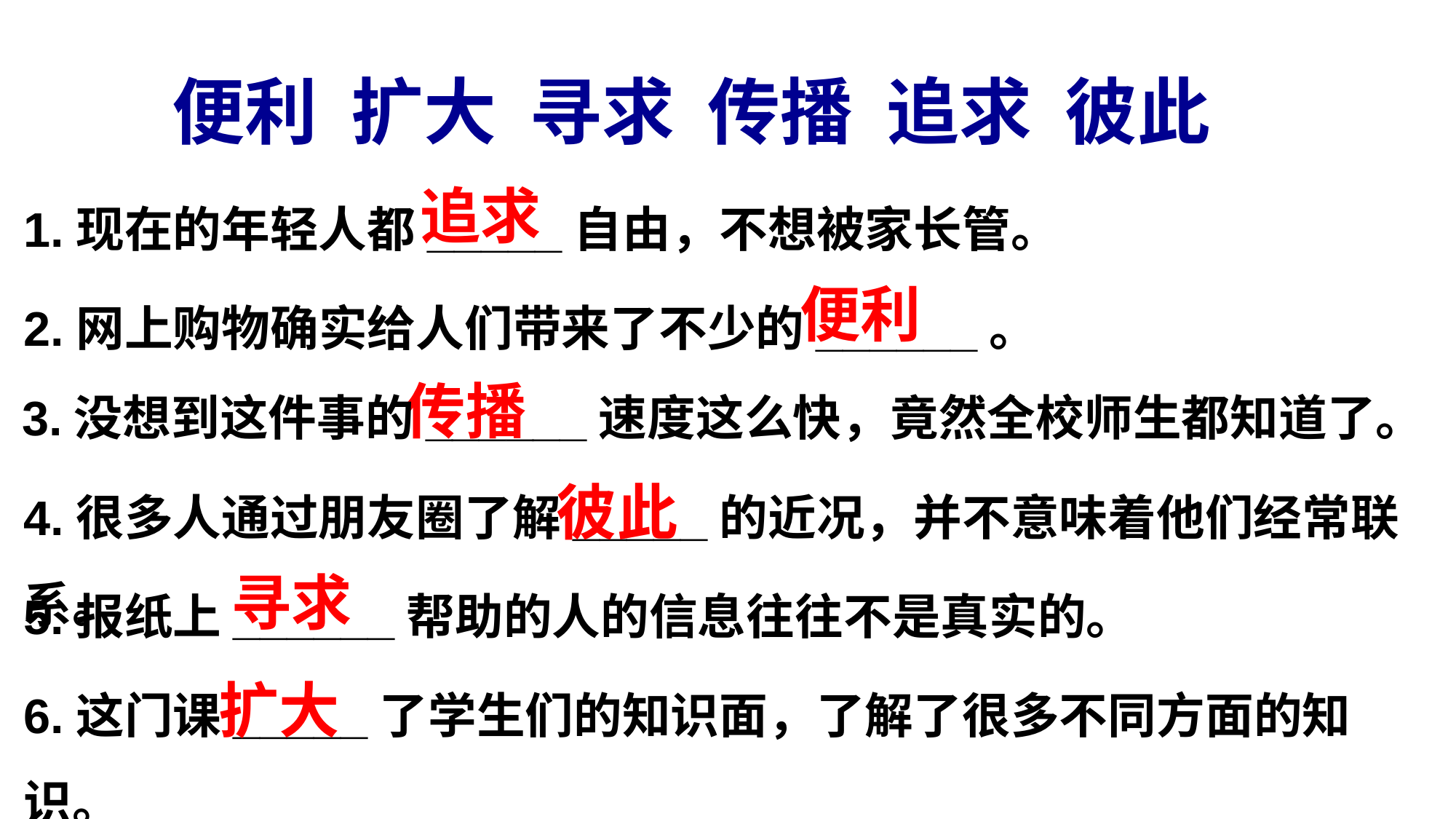

便利  扩大  寻求  传播  追求  彼此
追求
1.现在的年轻人都_____自由，不想被家长管。
便利
2.网上购物确实给人们带来了不少的______。
传播
3.没想到这件事的______速度这么快，竟然全校师生都知道了。
彼此
4.很多人通过朋友圈了解_____的近况，并不意味着他们经常联系。
寻求
5.报纸上______帮助的人的信息往往不是真实的。
扩大
6.这门课_____了学生们的知识面，了解了很多不同方面的知识。